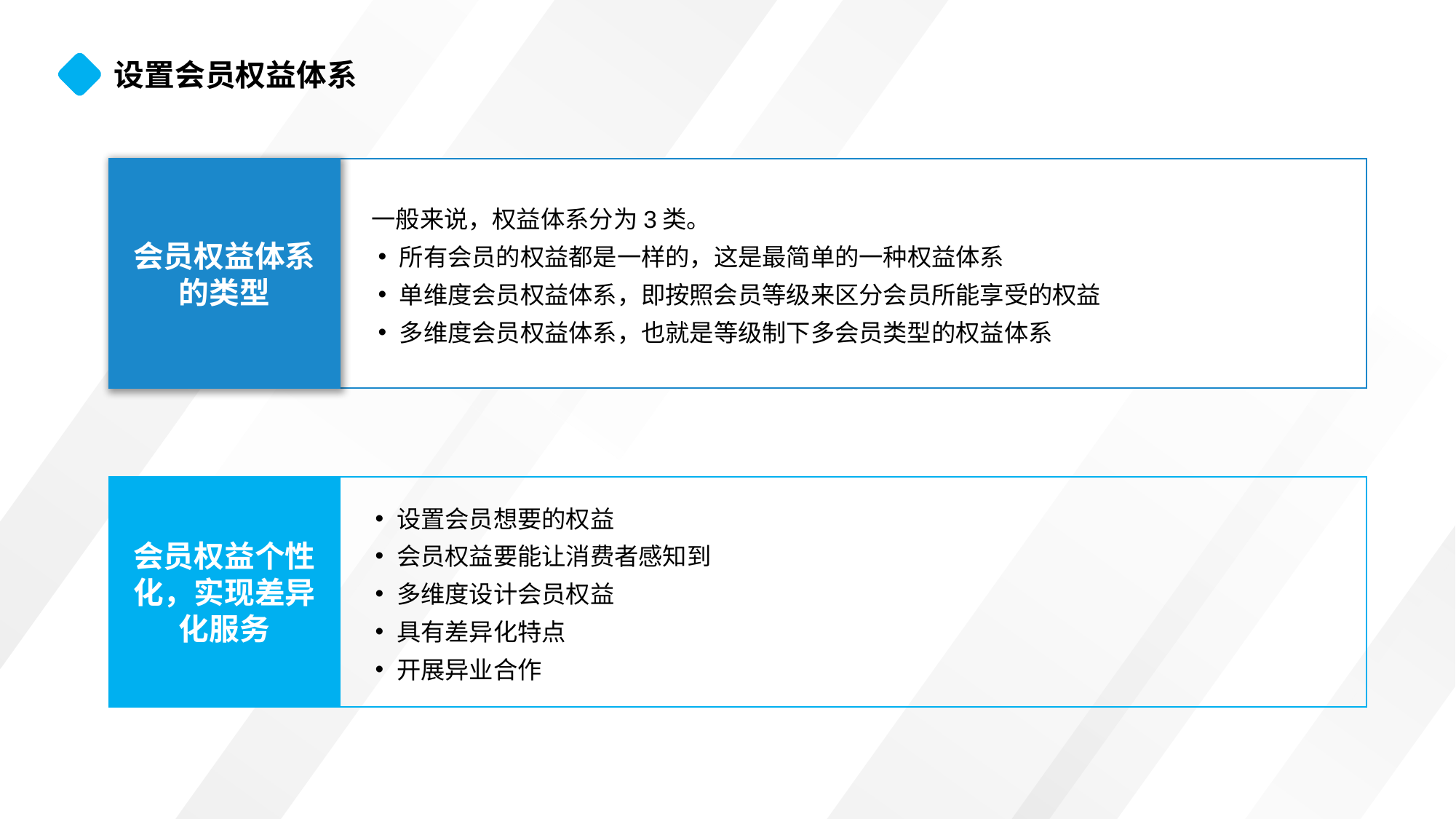

设置会员权益体系

会员权益体系的类型

一般来说，权益体系分为3类。
所有会员的权益都是一样的，这是最简单的一种权益体系
单维度会员权益体系，即按照会员等级来区分会员所能享受的权益
多维度会员权益体系，也就是等级制下多会员类型的权益体系

会员权益个性化，实现差异化服务

设置会员想要的权益
会员权益要能让消费者感知到
多维度设计会员权益
具有差异化特点
开展异业合作